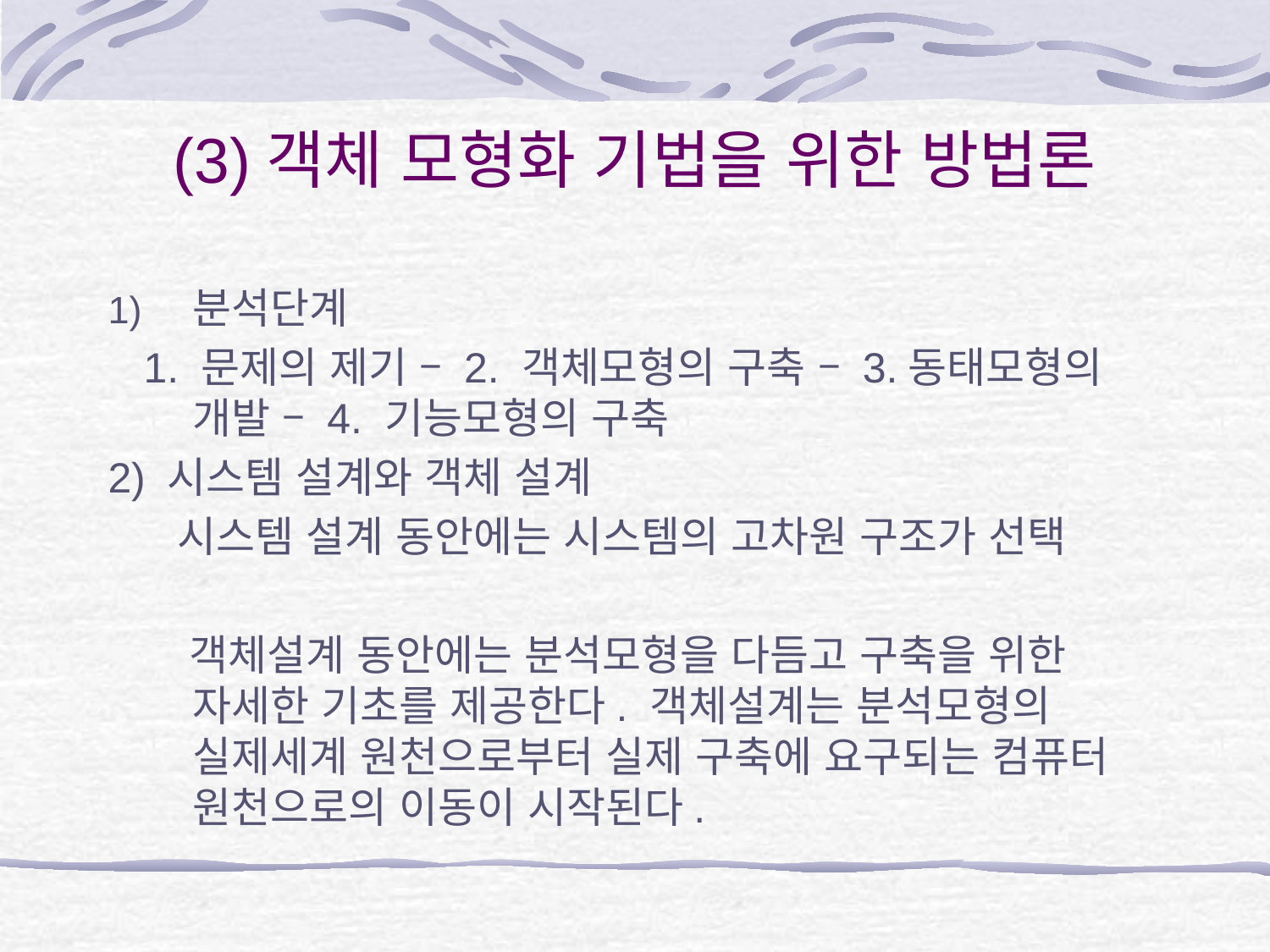

# (3)객체 모형화 기법을 위한 방법론
분석단계
   1. 문제의 제기 – 2. 객체모형의 구축 – 3.동태모형의 개발 – 4. 기능모형의 구축
2) 시스템 설계와 객체 설계
     시스템 설계 동안에는 시스템의 고차원 구조가 선택

      객체설계 동안에는 분석모형을 다듬고 구축을 위한 자세한 기초를 제공한다. 객체설계는 분석모형의 실제세계 원천으로부터 실제 구축에 요구되는 컴퓨터 원천으로의 이동이 시작된다.